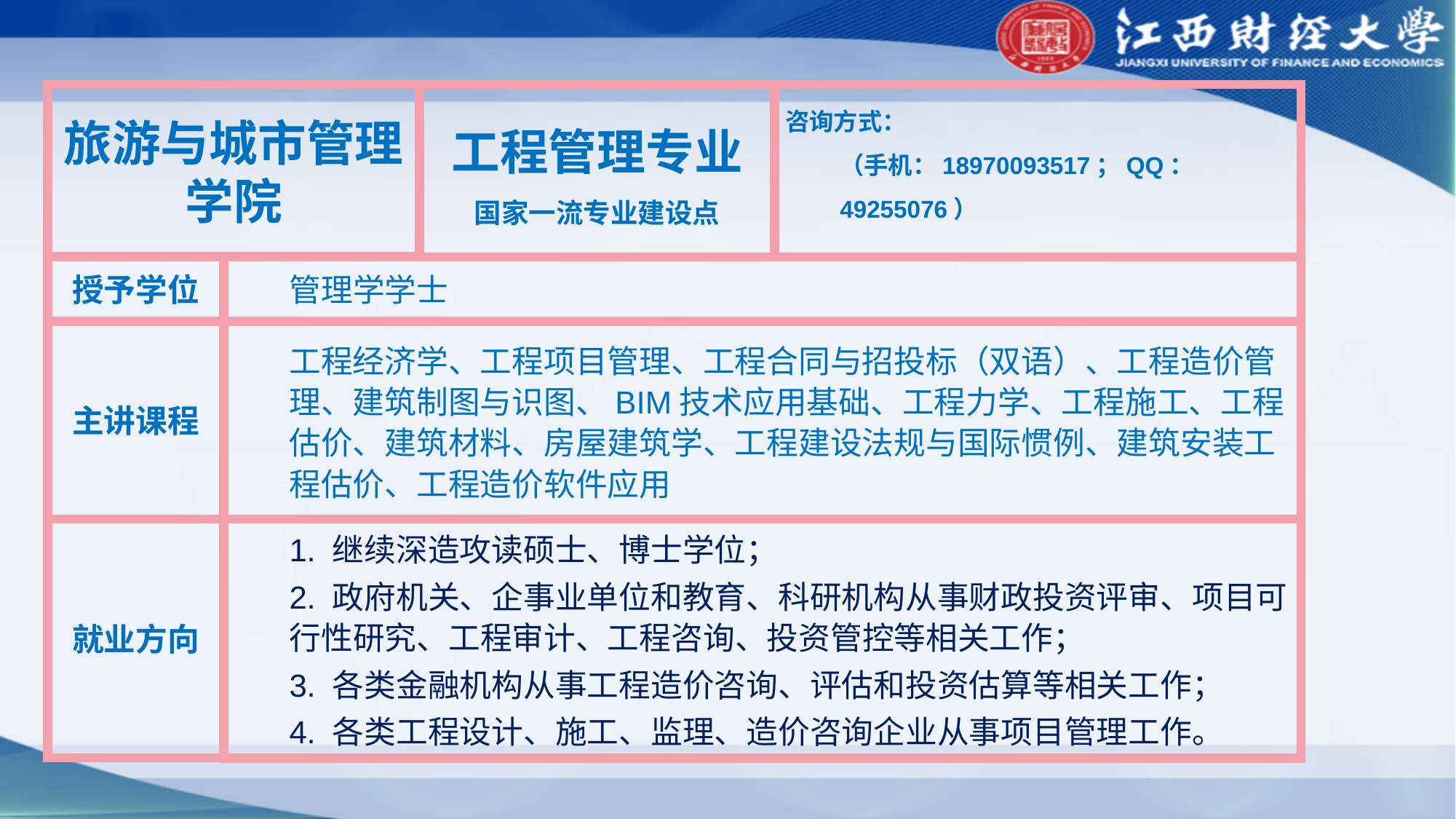

旅游与城市管理学院

工程管理专业
国家一流专业建设点
咨询方式：
（手机：18970093517；QQ：49255076）
授予学位
管理学学士
主讲课程
工程经济学、工程项目管理、工程合同与招投标（双语）、工程造价管理、建筑制图与识图、BIM技术应用基础、工程力学、工程施工、工程估价、建筑材料、房屋建筑学、工程建设法规与国际惯例、建筑安装工程估价、工程造价软件应用
就业方向
1. 继续深造攻读硕士、博士学位；
2. 政府机关、企事业单位和教育、科研机构从事财政投资评审、项目可行性研究、工程审计、工程咨询、投资管控等相关工作；
3. 各类金融机构从事工程造价咨询、评估和投资估算等相关工作；
4. 各类工程设计、施工、监理、造价咨询企业从事项目管理工作。